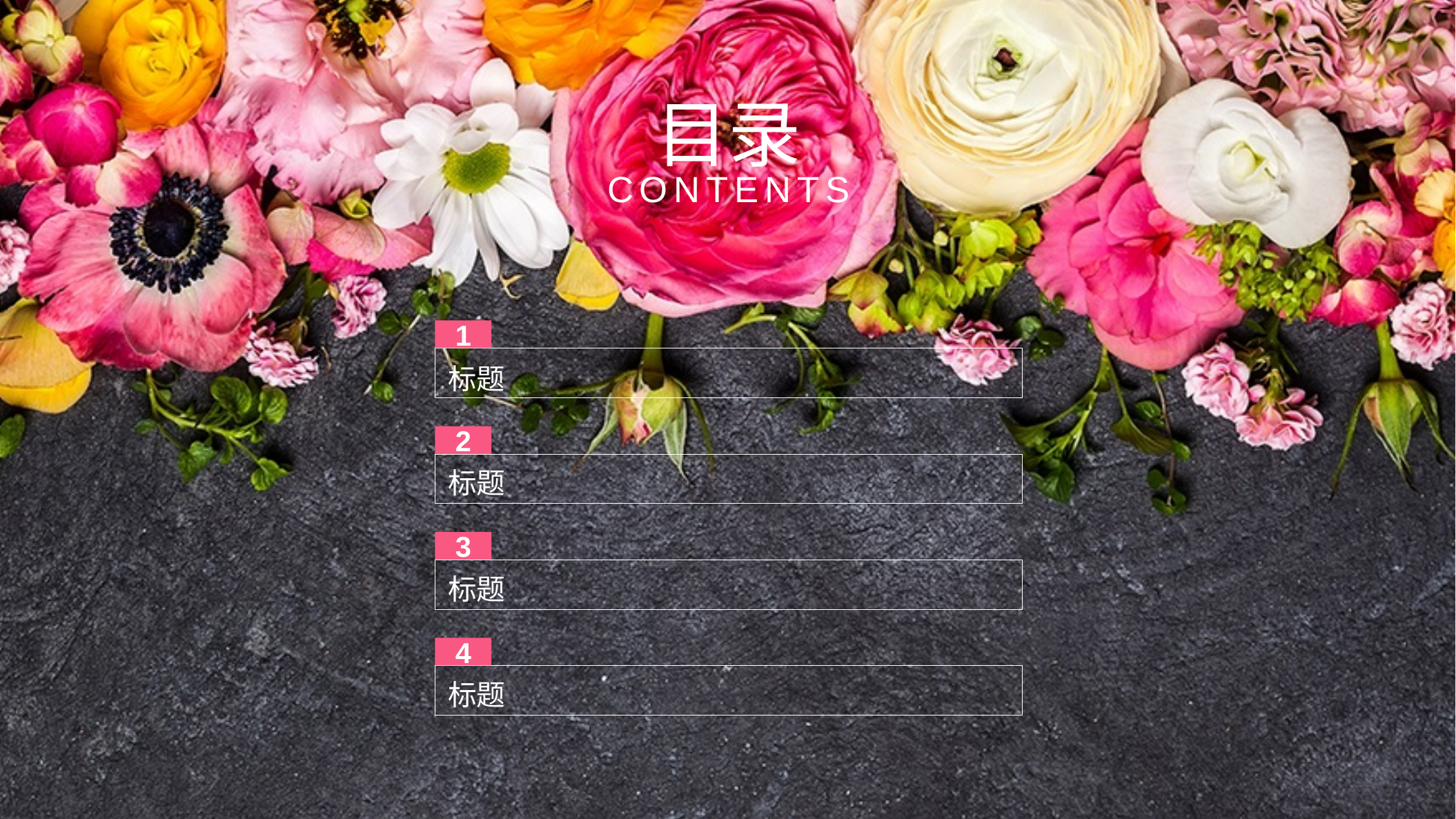

目录
CONTENTS
1
标题
2
标题
3
标题
4
标题